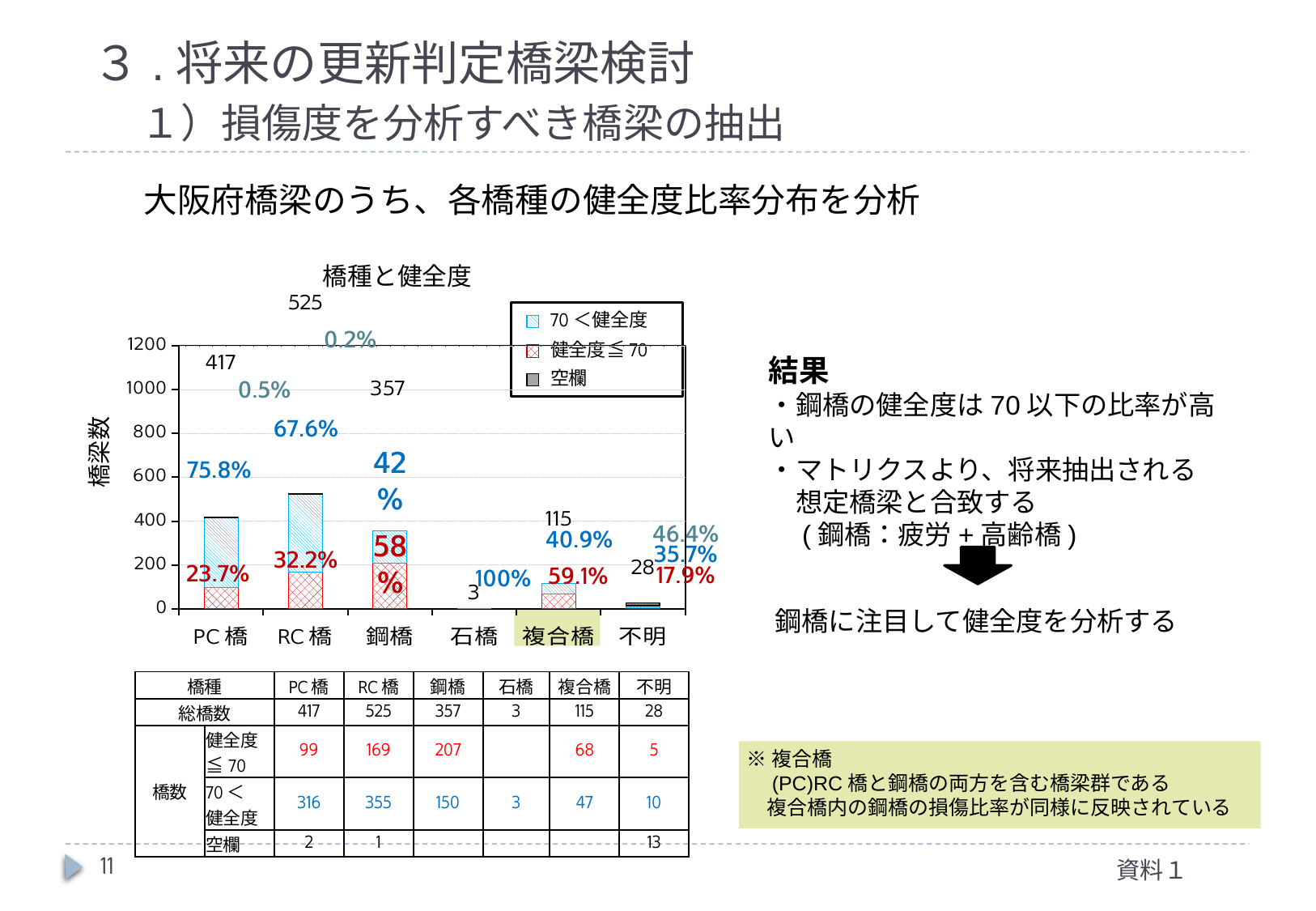

３.将来の更新判定橋梁検討
　１）損傷度を分析すべき橋梁の抽出
大阪府橋梁のうち、各橋種の健全度比率分布を分析
橋種と健全度

### Chart

| Category | t≦70 | 70＜t | 空欄 | 総橋数 |
|---|---|---|---|---|
| PC橋 | 99.0 | 316.0 | 2.0 | 417.0 |
| RC橋 | 169.0 | 355.0 | 1.0 | 525.0 |
| 鋼橋 | 207.0 | 150.0 | 0.0 | 357.0 |
| 石橋 | 0.0 | 3.0 | 0.0 | 3.0 |
| 複合橋 | 68.0 | 47.0 | 0.0 | 115.0 |
| 不明 | 5.0 | 10.0 | 13.0 | 28.0 |
70＜健全度

健全度≦70

空欄

0.2%
結果
・鋼橋の健全度は70以下の比率が高い
・マトリクスより、将来抽出される
　想定橋梁と合致する
　(鋼橋：疲労+高齢橋)
0.5%
67.6%
橋梁数
42%
75.8%
46.4%
40.9%
58%
35.7%
32.2%

23.7%
17.9%
59.1%
100%
鋼橋に注目して健全度を分析する

| 橋種 |  | PC橋 | RC橋 | 鋼橋 | 石橋 | 複合橋 | 不明 |
| --- | --- | --- | --- | --- | --- | --- | --- |
| 総橋数 |  | 417 | 525 | 357 | 3 | 115 | 28 |
| 橋数 | 健全度≦70 | 99 | 169 | 207 |  | 68 | 5 |
|  | 70＜ 健全度 | 316 | 355 | 150 | 3 | 47 | 10 |
|  | 空欄 | 2 | 1 |  |  |  | 13 |
※複合橋
　(PC)RC橋と鋼橋の両方を含む橋梁群である
　複合橋内の鋼橋の損傷比率が同様に反映されている

11
資料１